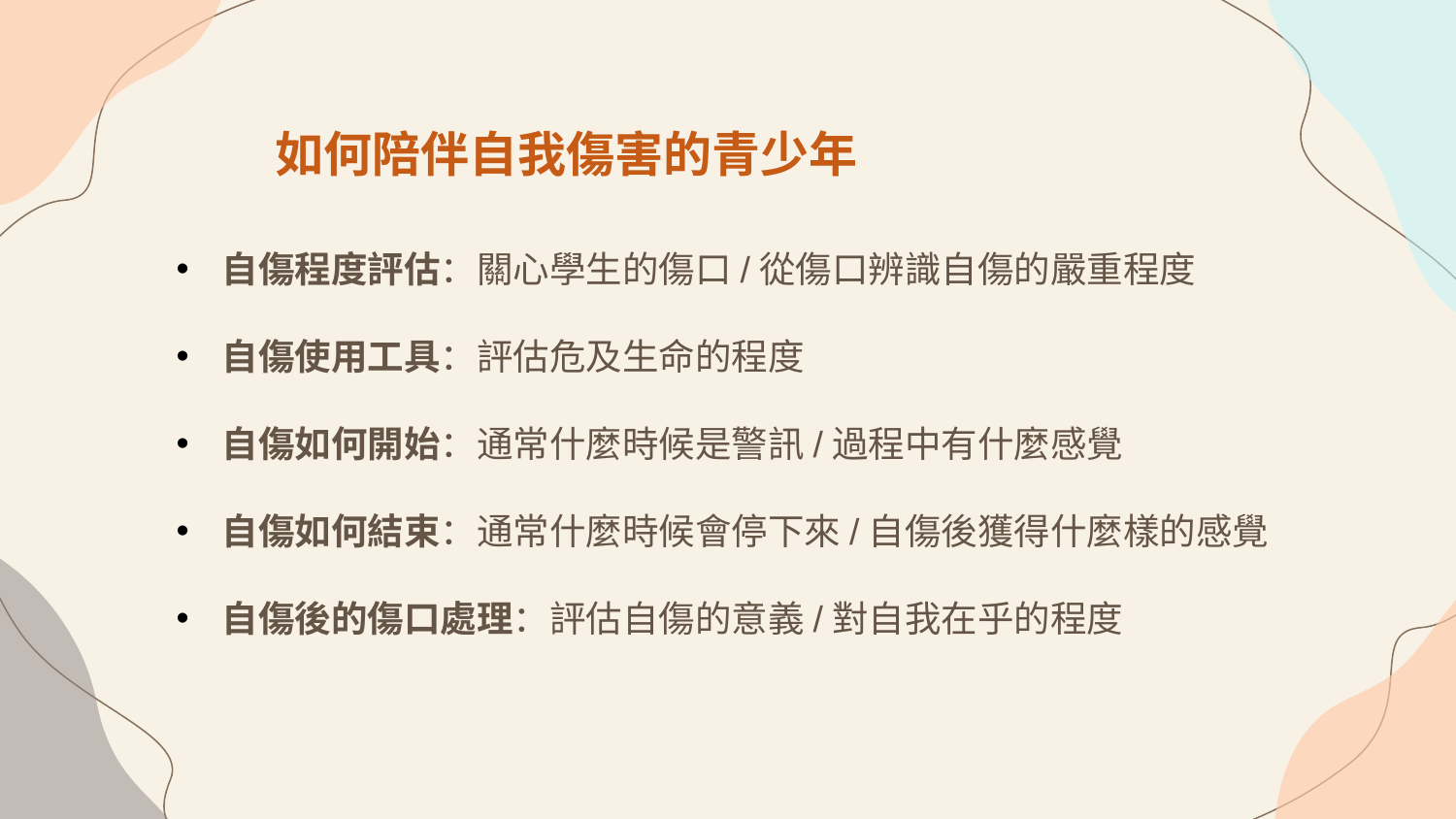

# 如何陪伴自我傷害的青少年
自傷程度評估：關心學生的傷口/從傷口辨識自傷的嚴重程度

自傷使用工具：評估危及生命的程度
自傷如何開始：通常什麼時候是警訊/過程中有什麼感覺

自傷如何結束：通常什麼時候會停下來/自傷後獲得什麼樣的感覺

自傷後的傷口處理：評估自傷的意義/對自我在乎的程度